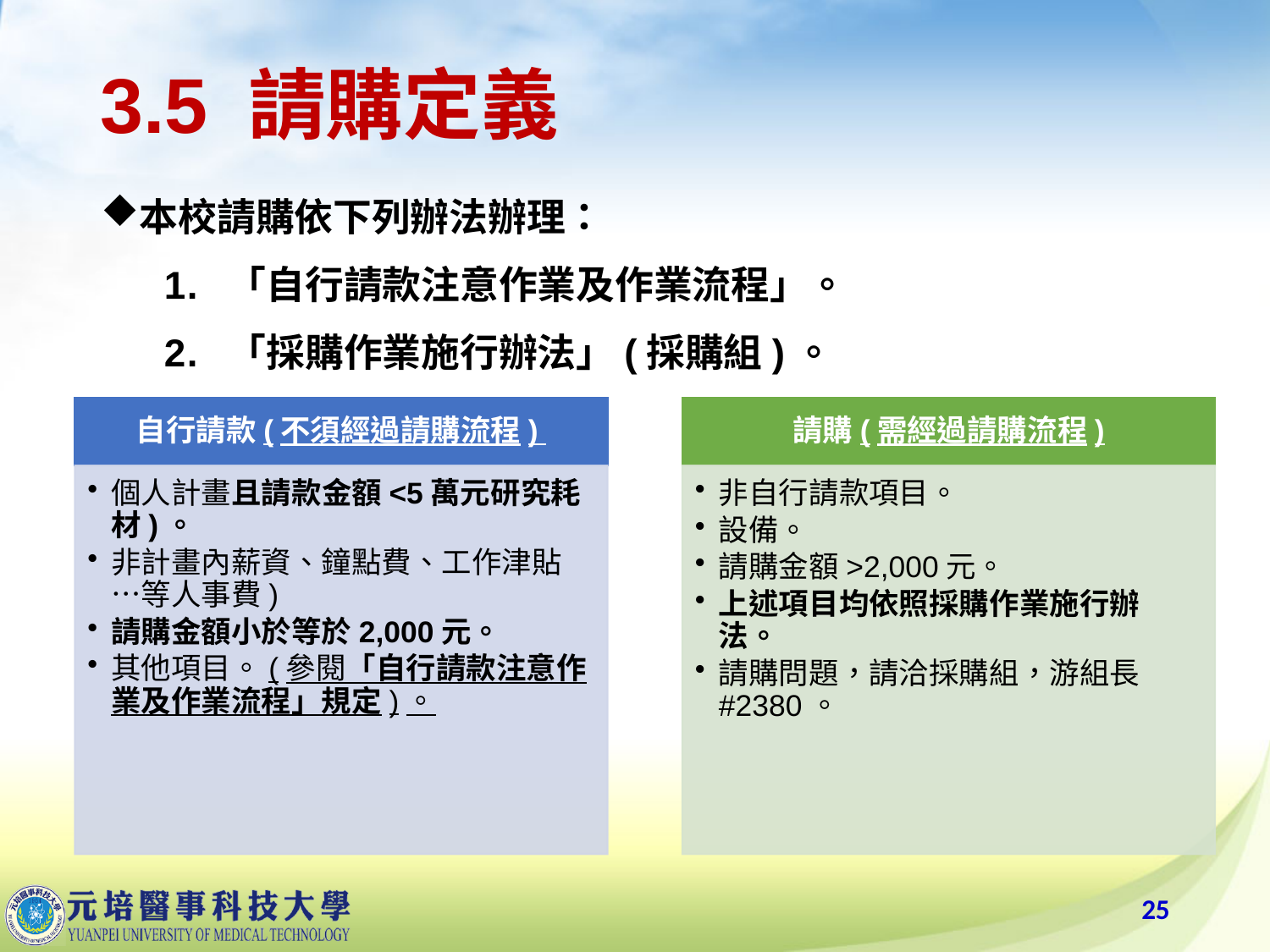

# 3.5 請購定義
本校請購依下列辦法辦理：
「自行請款注意作業及作業流程」。
「採購作業施行辦法」(採購組)。

自行請款(不須經過請購流程)
個人計畫且請款金額<5萬元研究耗材)。
非計畫內薪資、鐘點費、工作津貼…等人事費)
請購金額小於等於2,000元。
其他項目。(參閱「自行請款注意作業及作業流程」規定)。
請購(需經過請購流程)
非自行請款項目。
設備。
請購金額>2,000元。
上述項目均依照採購作業施行辦法。
請購問題，請洽採購組，游組長#2380。
25